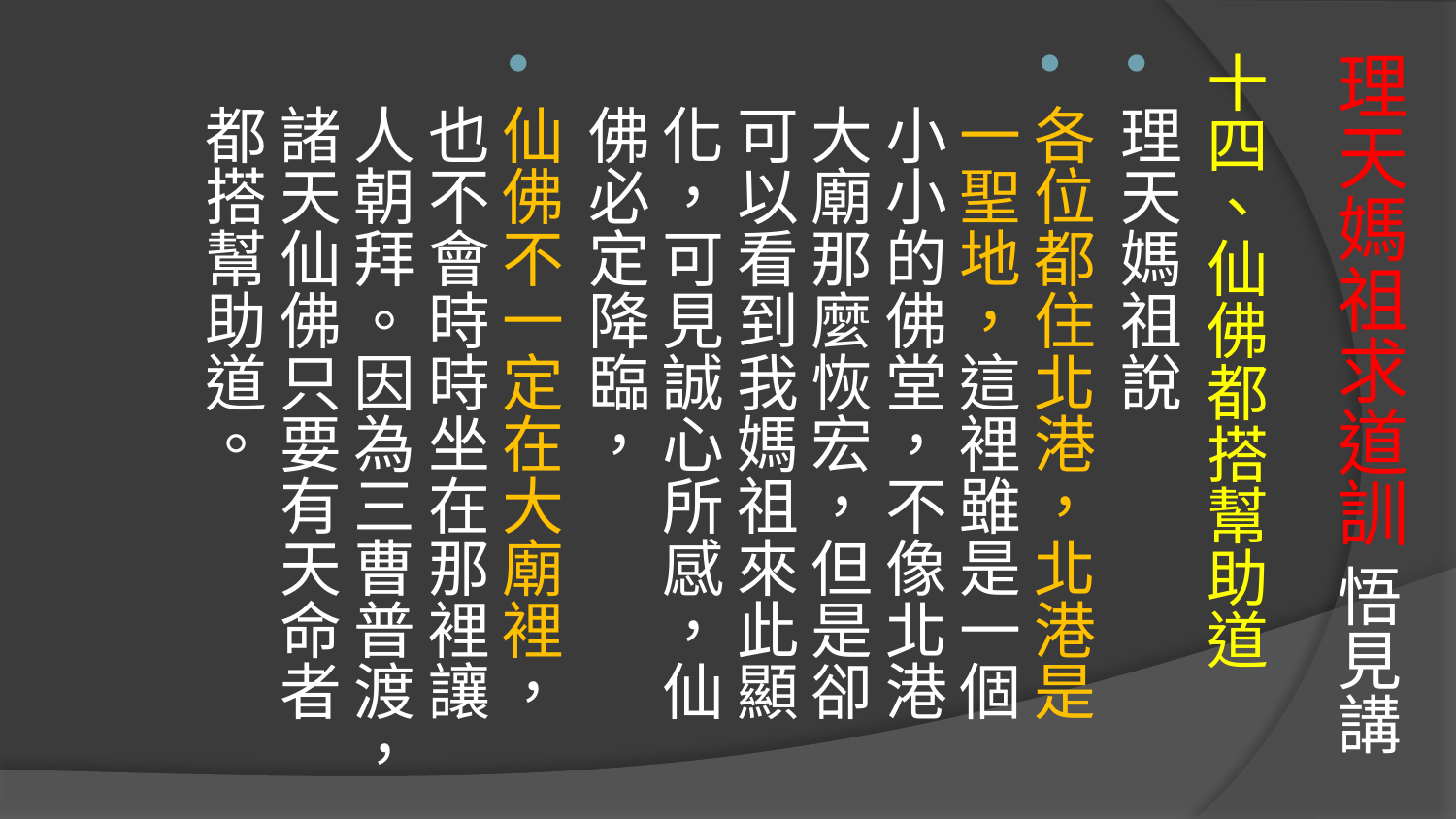

# 理天媽祖求道訓 悟見講
十四、仙佛都搭幫助道
理天媽祖說
各位都住北港，北港是一聖地，這裡雖是一個小小的佛堂，不像北港大廟那麼恢宏，但是卻可以看到我媽祖來此顯化，可見誠心所感，仙佛必定降臨，
仙佛不一定在大廟裡，也不會時時坐在那裡讓人朝拜。因為三曹普渡，諸天仙佛只要有天命者都搭幫助道。